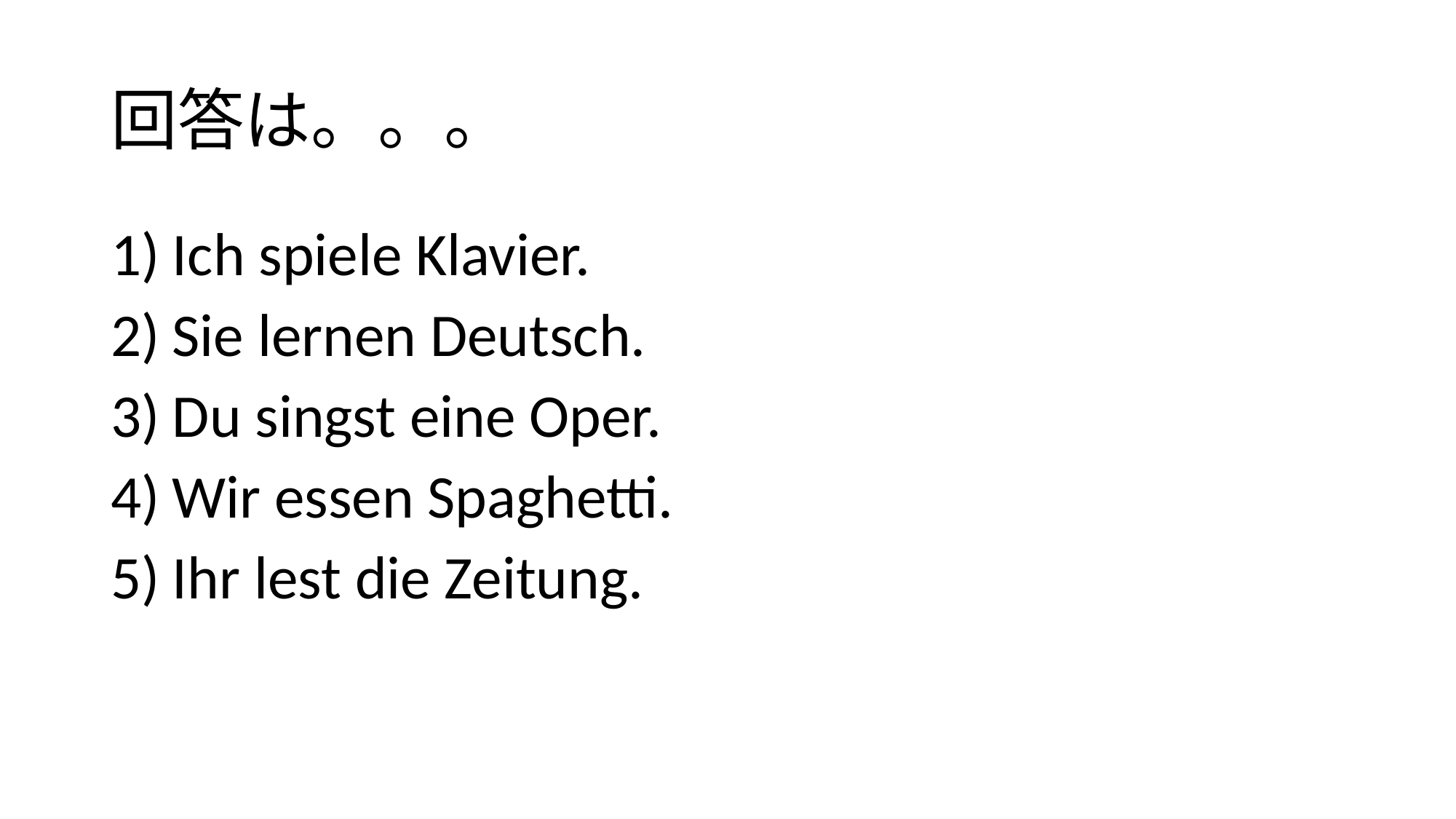

# 回答は。。。
Ich spiele Klavier.
Sie lernen Deutsch.
Du singst eine Oper.
Wir essen Spaghetti.
Ihr lest die Zeitung.